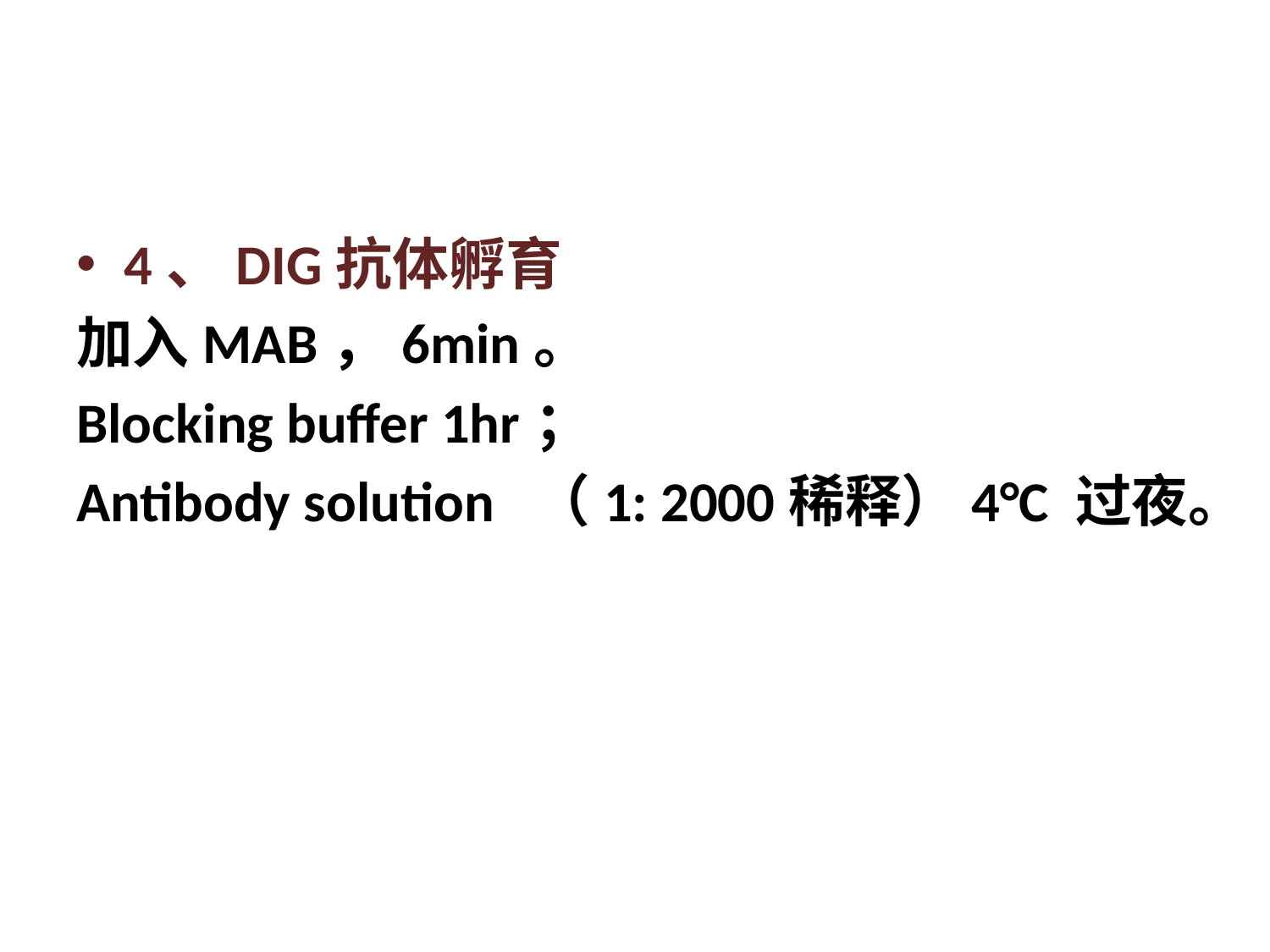

4、DIG抗体孵育
加入MAB，6min。
Blocking buffer 1hr；
Antibody solution  （1: 2000稀释）4°C 过夜。